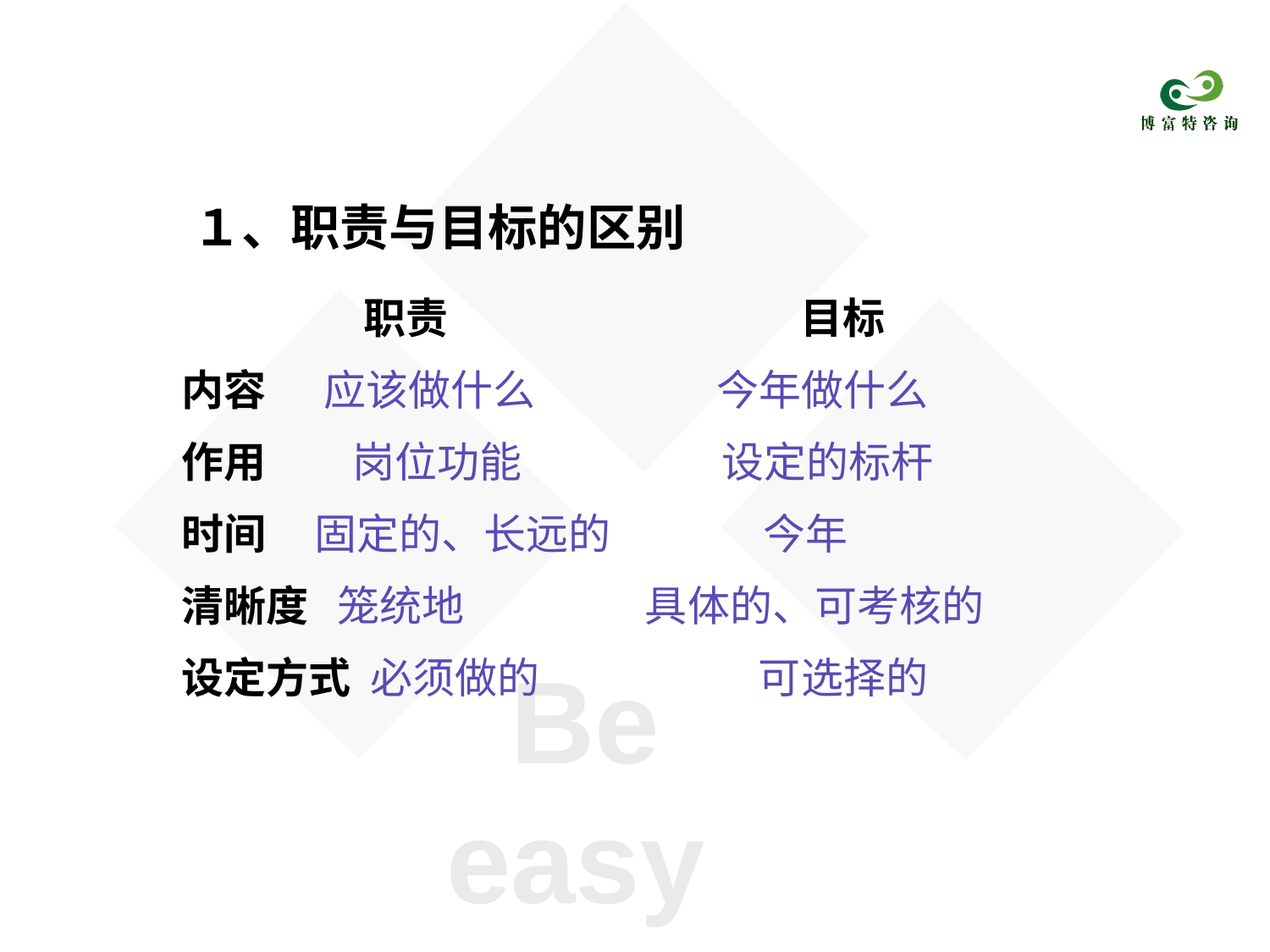

１、职责与目标的区别
                  职责                                     目标
内容      应该做什么                   今年做什么
作用         岗位功能                     设定的标杆
时间     固定的、长远的                今年
清晰度   笼统地                   具体的、可考核的
设定方式  必须做的                       可选择的